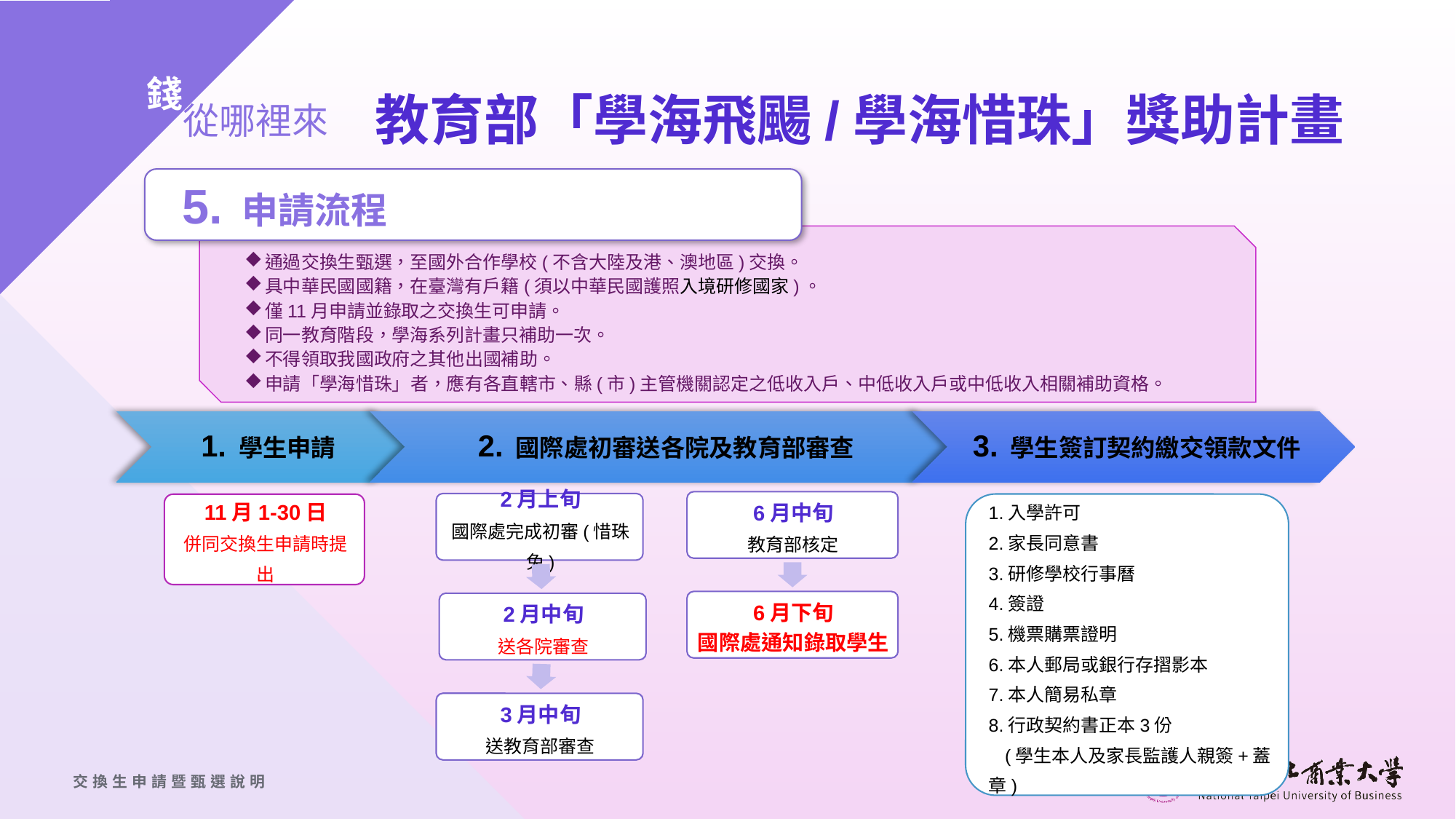

教育部「學海飛颺/學海惜珠」獎助計畫
錢
　從哪裡來
5. 申請流程

通過交換生甄選，至國外合作學校(不含大陸及港、澳地區)交換。
具中華民國國籍，在臺灣有戶籍(須以中華民國護照入境研修國家)。
僅11月申請並錄取之交換生可申請。
同一教育階段，學海系列計畫只補助一次。
不得領取我國政府之其他出國補助。
申請「學海惜珠」者，應有各直轄市、縣(市)主管機關認定之低收入戶、中低收入戶或中低收入相關補助資格。
1. 學生申請
2. 國際處初審送各院及教育部審查
3. 學生簽訂契約繳交領款文件
6月中旬
教育部核定

6月下旬
國際處通知錄取學生
1.入學許可
2.家長同意書
3.研修學校行事曆
4.簽證
5.機票購票證明
6.本人郵局或銀行存摺影本
7.本人簡易私章
8.行政契約書正本3份
   (學生本人及家長監護人親簽+蓋章)
2月上旬
國際處完成初審(惜珠免)

2月中旬
送各院審查

3月中旬
送教育部審查
11月1-30日
併同交換生申請時提出